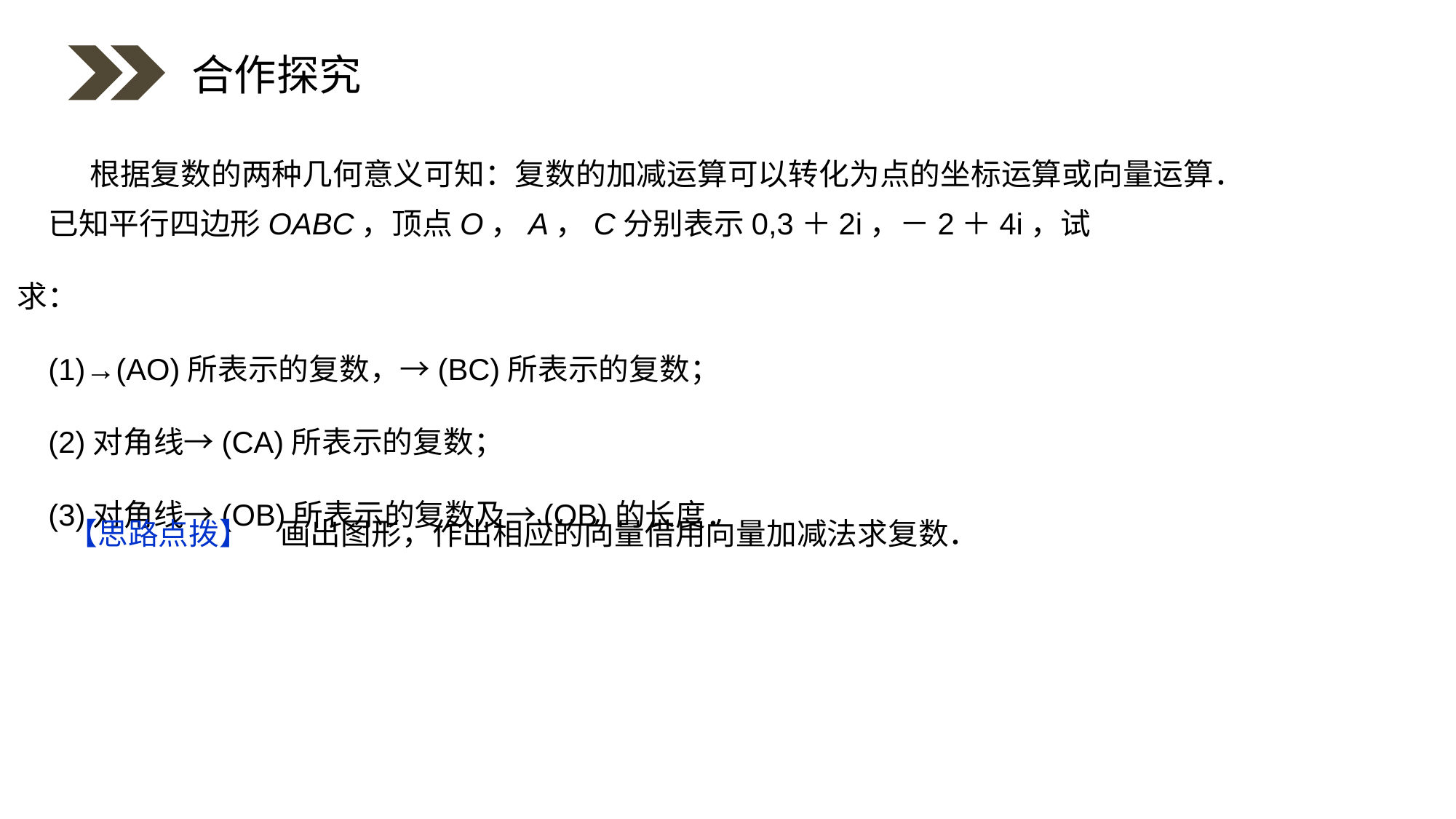

合作探究
根据复数的两种几何意义可知：复数的加减运算可以转化为点的坐标运算或向量运算．
已知平行四边形OABC，顶点O，A，C分别表示0,3＋2i，－2＋4i，试求：
(1)→(AO)所表示的复数，→(BC)所表示的复数；
(2)对角线→(CA)所表示的复数；
(3)对角线→(OB)所表示的复数及→(OB)的长度．
【思路点拨】　画出图形，作出相应的向量借用向量加减法求复数．